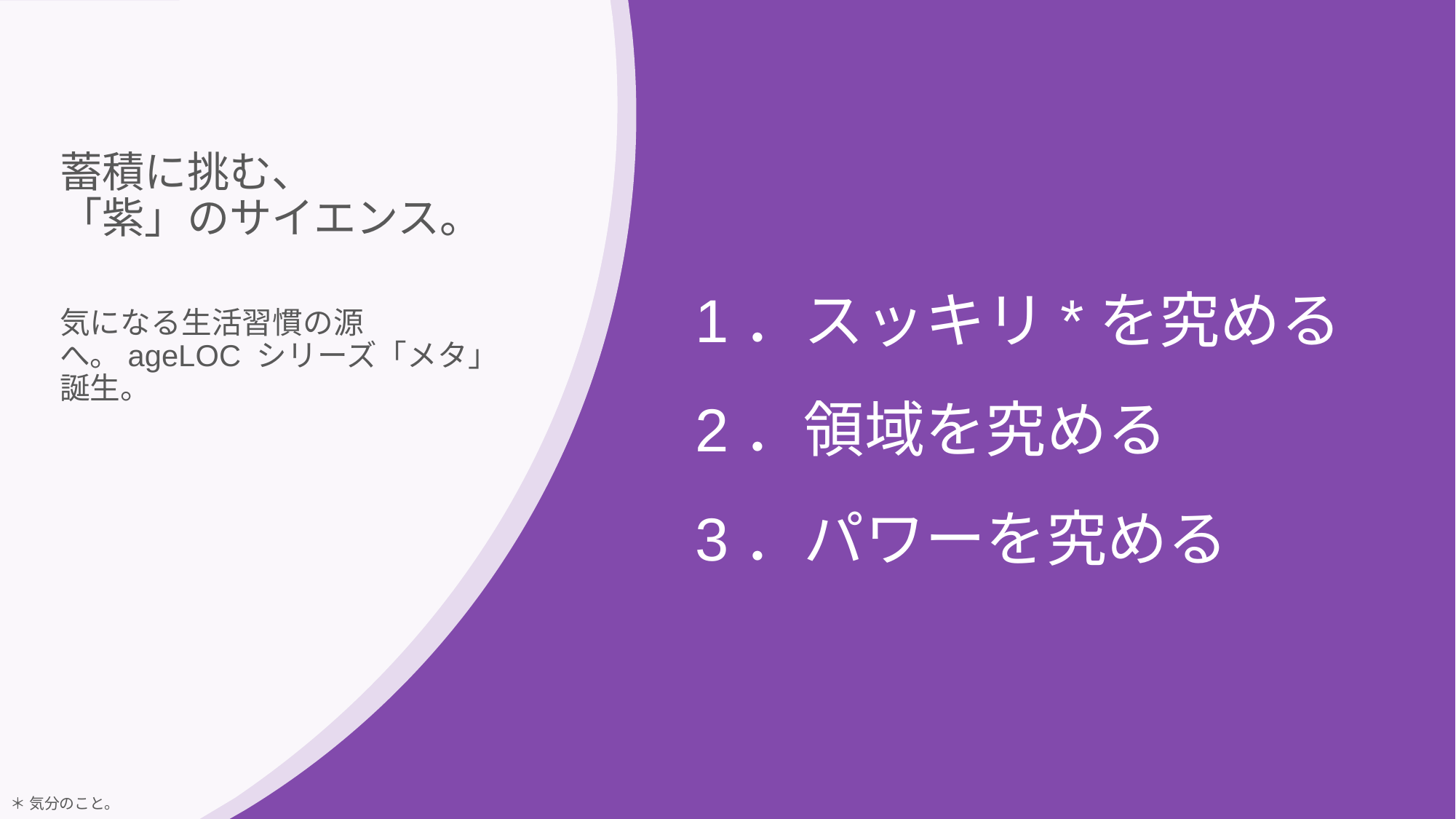

# 蓄積に挑む、 「紫」のサイエンス。 気になる生活習慣の源へ。ageLOC シリーズ「メタ」誕生。
1．スッキリ*を究める
2．領域を究める
3．パワーを究める
＊ 気分のこと。